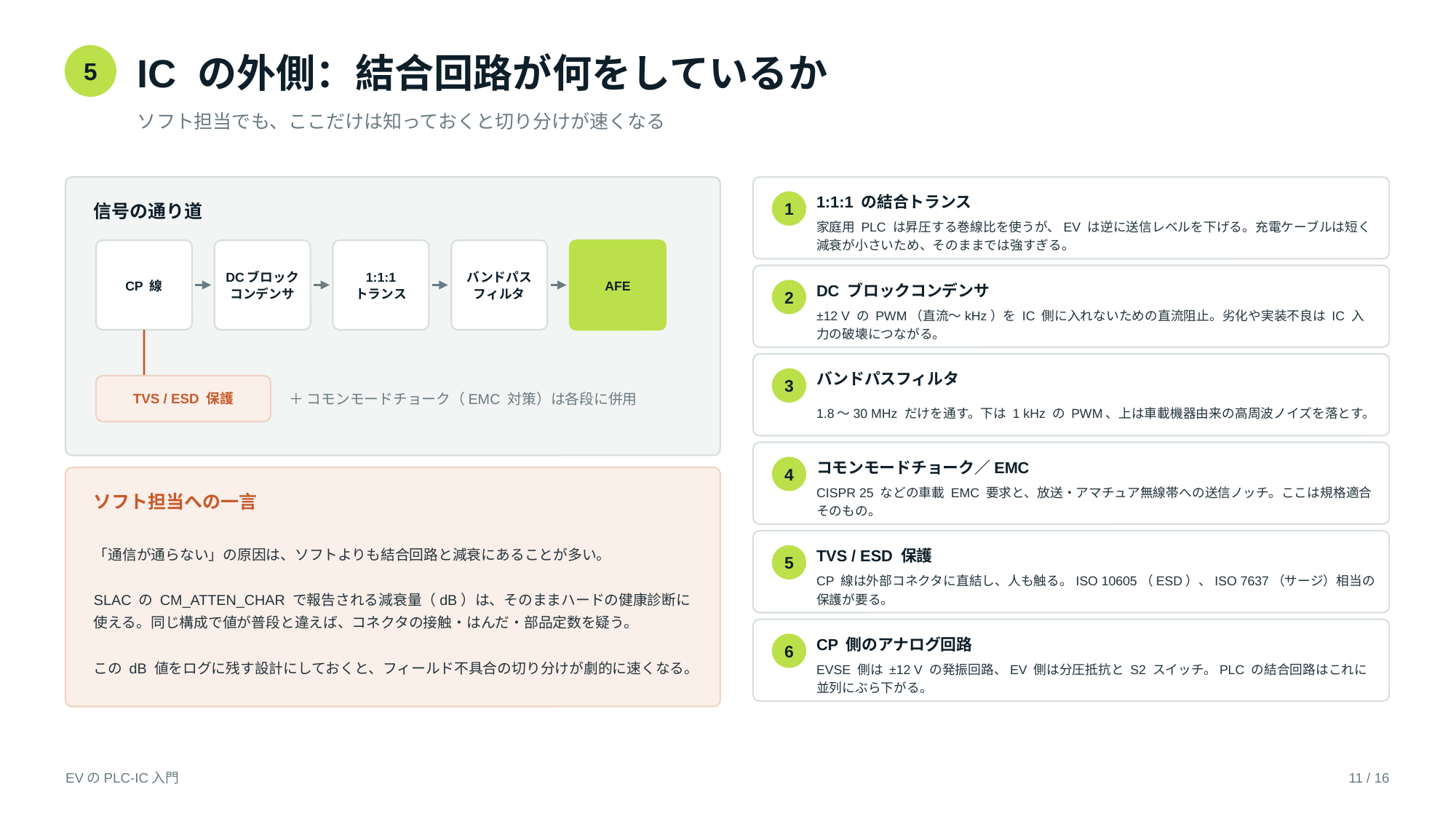

IC の外側：結合回路が何をしているか

5
ソフト担当でも、ここだけは知っておくと切り分けが速くなる

1:1:1 の結合トランス

1
信号の通り道
家庭用 PLC は昇圧する巻線比を使うが、EV は逆に送信レベルを下げる。充電ケーブルは短く減衰が小さいため、そのままでは強すぎる。

CP 線

DCブロック
コンデンサ

1:1:1
トランス

バンドパス
フィルタ

AFE

DC ブロックコンデンサ

2

±12 V の PWM（直流〜kHz）を IC 側に入れないための直流阻止。劣化や実装不良は IC 入力の破壊につながる。

バンドパスフィルタ

3

TVS / ESD 保護
＋ コモンモードチョーク（EMC 対策）は各段に併用
1.8〜30 MHz だけを通す。下は 1 kHz の PWM、上は車載機器由来の高周波ノイズを落とす。

コモンモードチョーク／EMC

4

CISPR 25 などの車載 EMC 要求と、放送・アマチュア無線帯への送信ノッチ。ここは規格適合そのもの。
ソフト担当への一言
「通信が通らない」の原因は、ソフトよりも結合回路と減衰にあることが多い。

SLAC の CM_ATTEN_CHAR で報告される減衰量（dB）は、そのままハードの健康診断に使える。同じ構成で値が普段と違えば、コネクタの接触・はんだ・部品定数を疑う。

この dB 値をログに残す設計にしておくと、フィールド不具合の切り分けが劇的に速くなる。

TVS / ESD 保護

5
CP 線は外部コネクタに直結し、人も触る。ISO 10605（ESD）、ISO 7637（サージ）相当の保護が要る。

CP 側のアナログ回路

6
EVSE 側は ±12 V の発振回路、EV 側は分圧抵抗と S2 スイッチ。PLC の結合回路はこれに並列にぶら下がる。
EVのPLC-IC入門
11 / 16